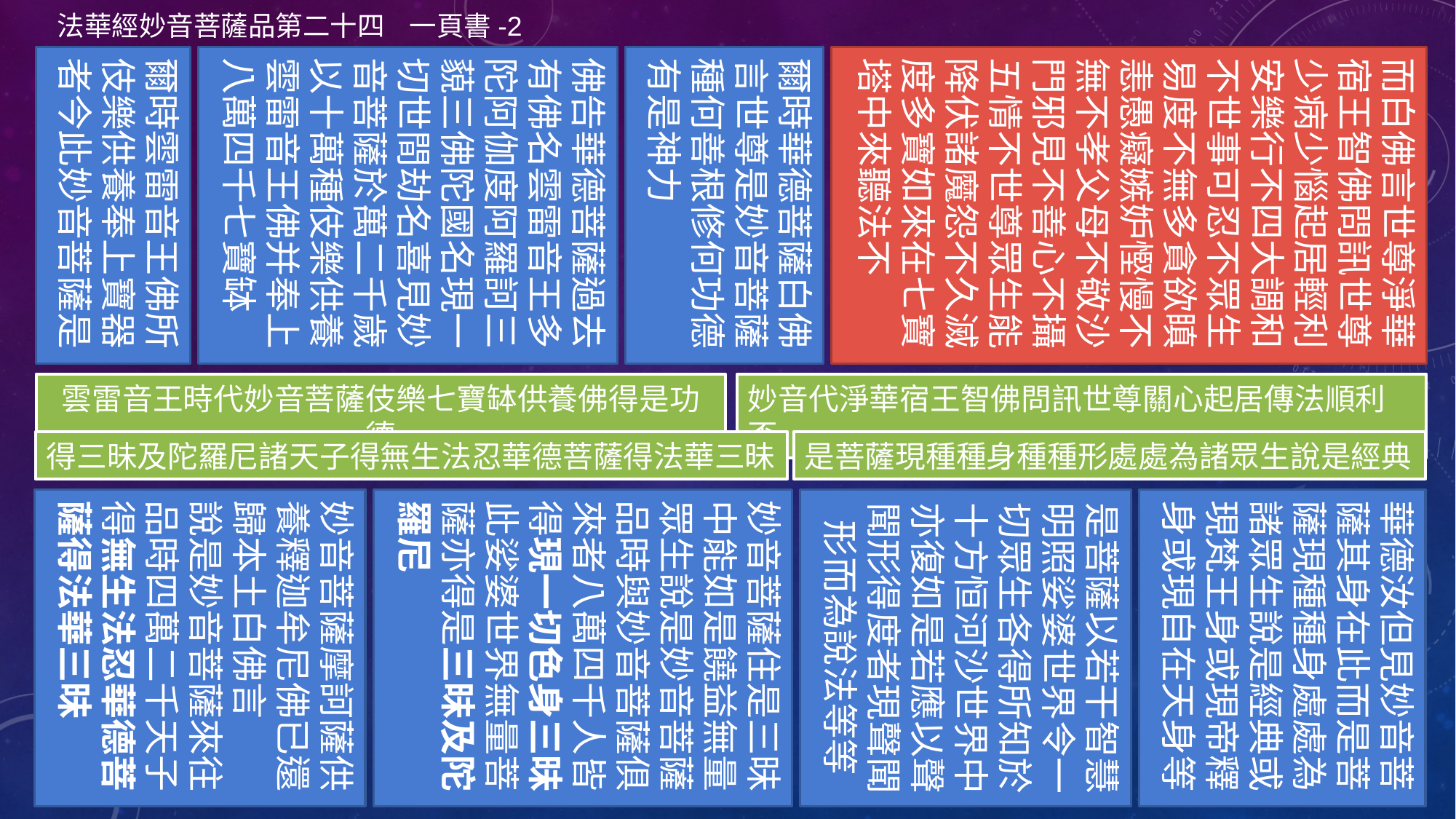

法華經妙音菩薩品第二十四    一頁書-2
爾時雲雷音王佛所伎樂供養奉上寶器者今此妙音菩薩是
佛告華德菩薩過去有佛名雲雷音王多陀阿伽度阿羅訶三藐三佛陀國名現一切世間劫名喜見妙音菩薩於萬二千歲以十萬種伎樂供養雲雷音王佛并奉上八萬四千七寶缽
爾時華德菩薩白佛言世尊是妙音菩薩種何善根修何功德有是神力
而白佛言世尊淨華宿王智佛問訊世尊少病少惱起居輕利安樂行不四大調和不世事可忍不眾生易度不無多貪欲瞋恚愚癡嫉妒慳慢不無不孝父母不敬沙門邪見不善心不攝五情不世尊眾生能降伏諸魔怨不久滅度多寶如來在七寶塔中來聽法不
雲雷音王時代妙音菩薩伎樂七寶缽供養佛得是功德
妙音代淨華宿王智佛問訊世尊關心起居傳法順利否
得三昧及陀羅尼諸天子得無生法忍華德菩薩得法華三昧
是菩薩現種種身種種形處處為諸眾生說是經典
妙音菩薩摩訶薩供養釋迦牟尼佛已還歸本土白佛言
說是妙音菩薩來往品時四萬二千天子得無生法忍華德菩薩得法華三昧
妙音菩薩住是三昧中能如是饒益無量眾生說是妙音菩薩品時與妙音菩薩俱來者八萬四千人皆得現一切色身三昧此娑婆世界無量菩薩亦得是三昧及陀羅尼
是菩薩以若干智慧明照娑婆世界令一切眾生各得所知於十方恒河沙世界中亦復如是若應以聲聞形得度者現聲聞形而為說法等等
華德汝但見妙音菩薩其身在此而是菩薩現種種身處處為諸眾生說是經典或現梵王身或現帝釋身或現自在天身等
54